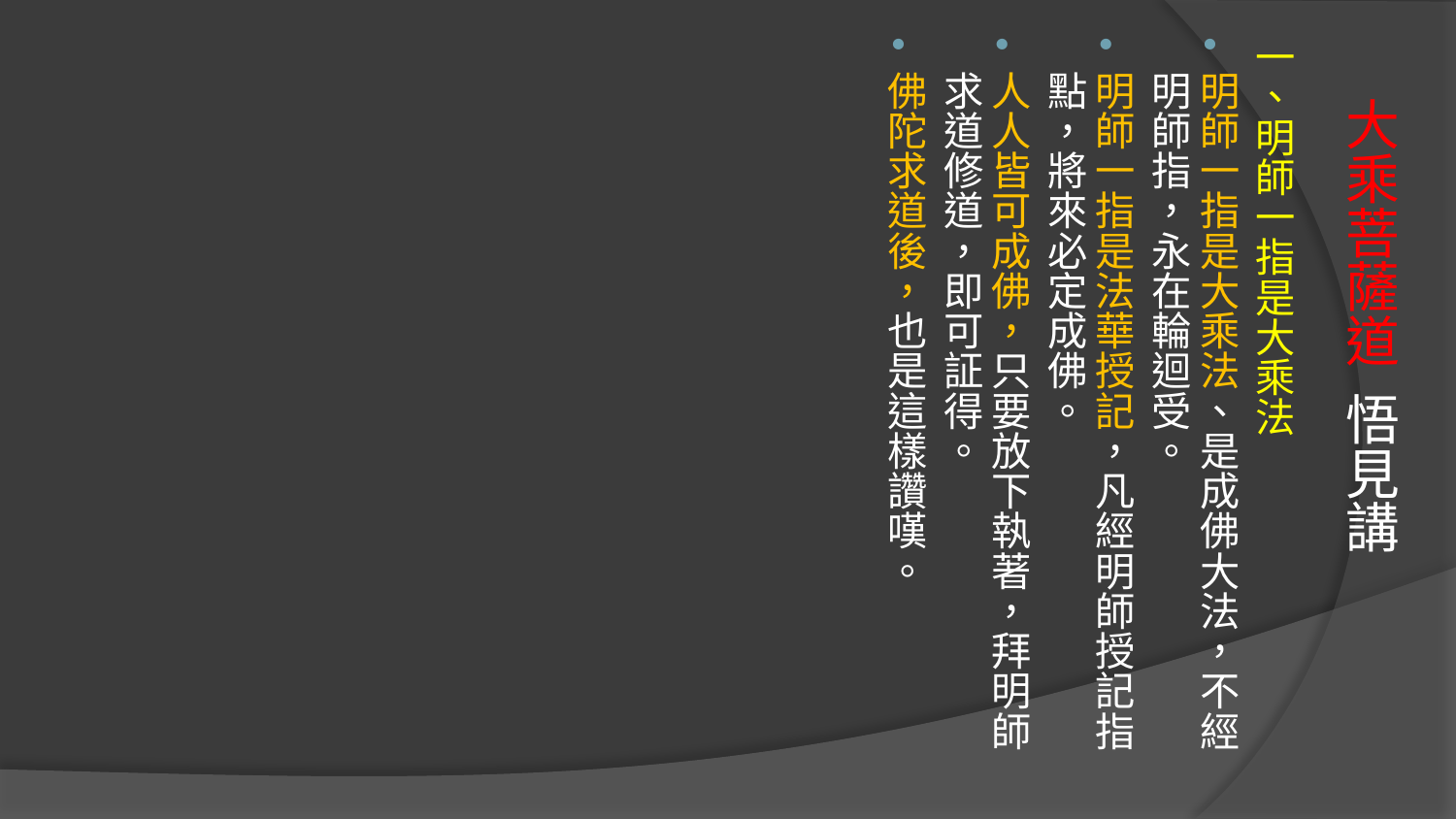

一、明師一指是大乘法
明師一指是大乘法、是成佛大法，不經明師指，永在輪迴受。
明師一指是法華授記，凡經明師授記指點，將來必定成佛。
人人皆可成佛，只要放下執著，拜明師求道修道，即可証得。
佛陀求道後，也是這樣讚嘆。

# 大乘菩薩道  悟見講